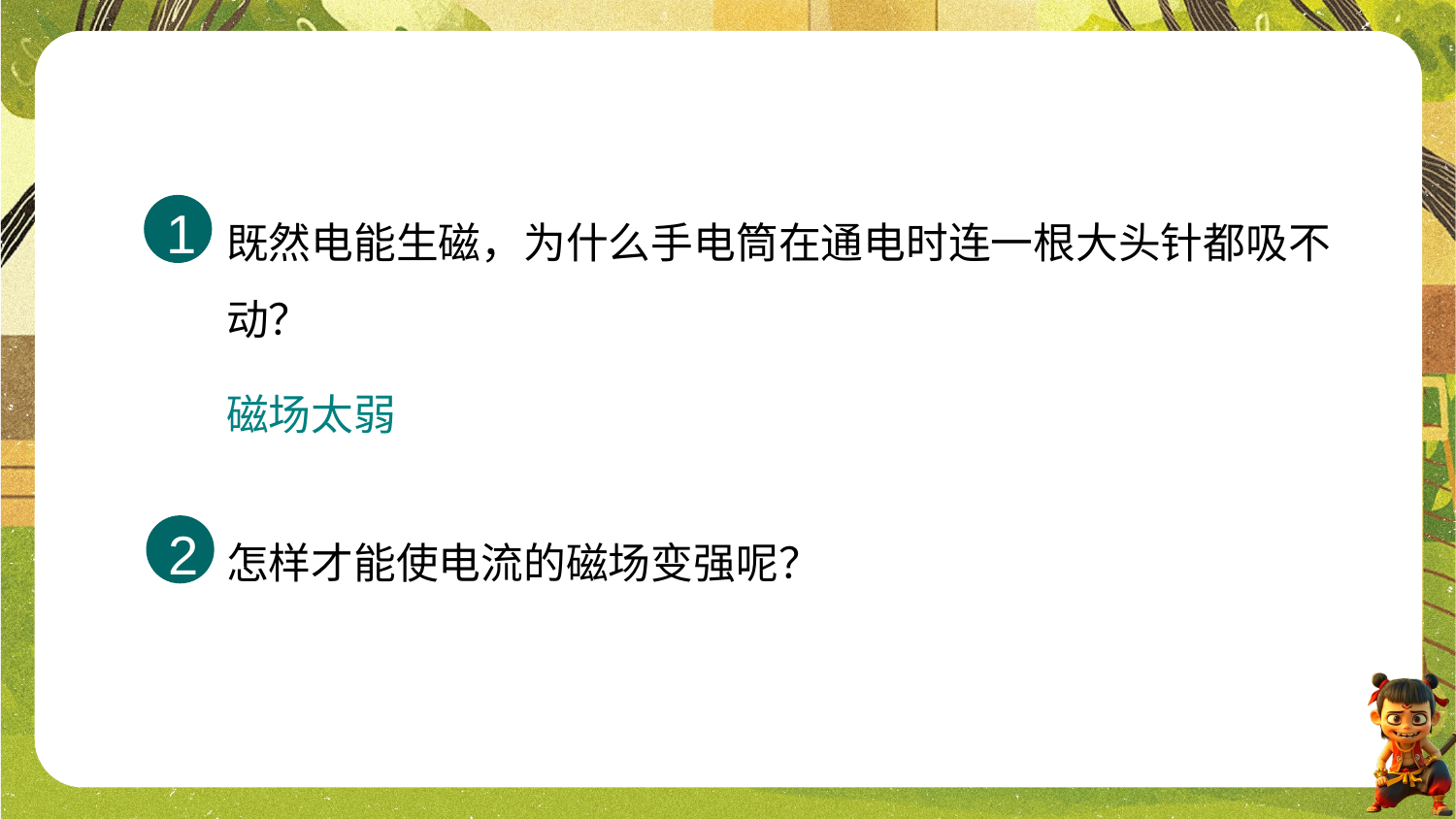

既然电能生磁，为什么手电筒在通电时连一根大头针都吸不动？
1

磁场太弱
怎样才能使电流的磁场变强呢？
2